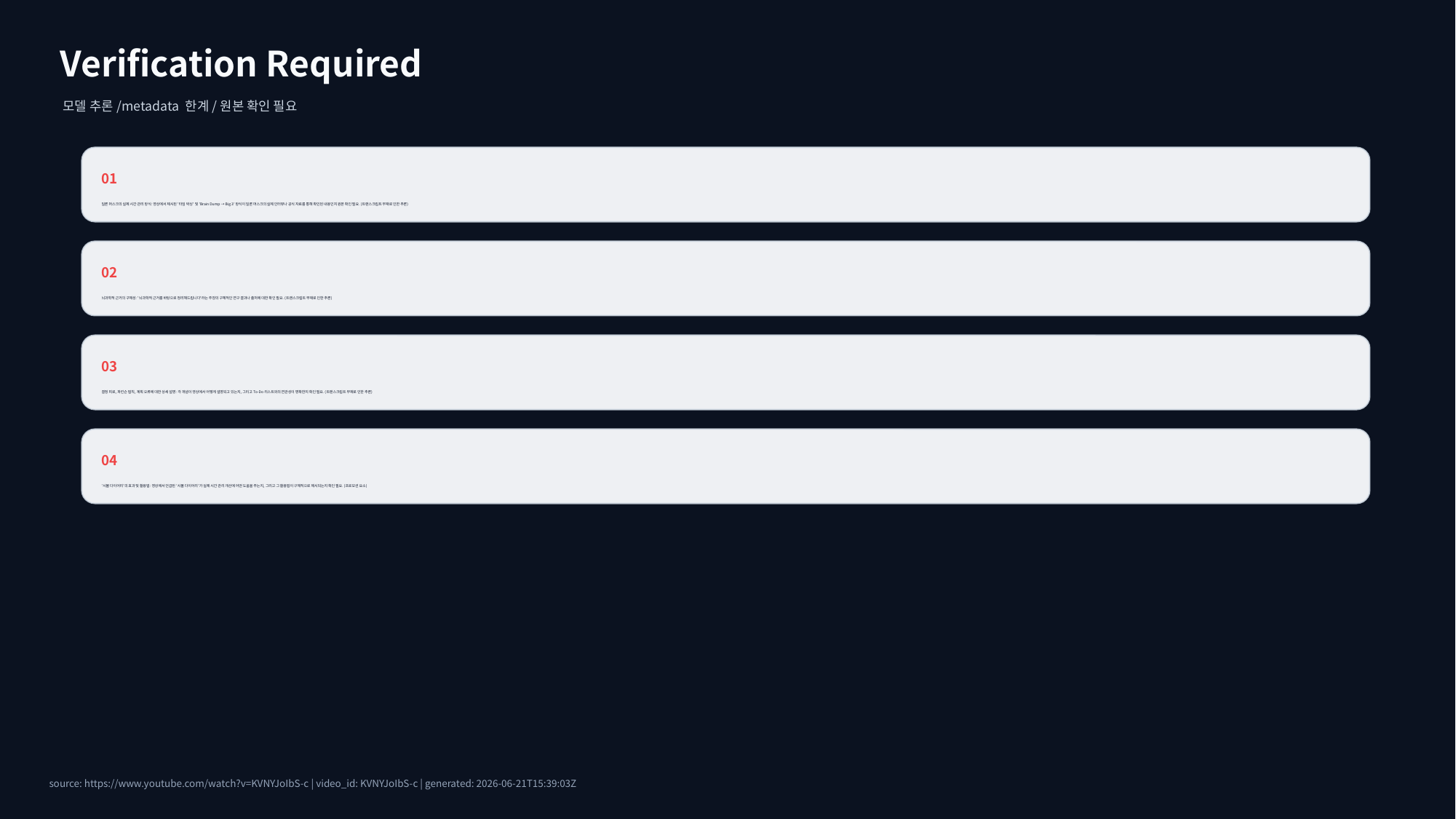

Verification Required
모델 추론/metadata 한계/원본 확인 필요

01
일론 머스크의 실제 시간 관리 방식: 영상에서 제시된 '타임 박싱' 및 'Brain Dump → Big 3' 방식이 일론 머스크의 실제 인터뷰나 공식 자료를 통해 확인된 내용인지 원본 확인 필요. (트랜스크립트 부재로 인한 추론)

02
뇌과학적 근거의 구체성: '뇌과학적 근거를 바탕으로 정리해드립니다'라는 주장의 구체적인 연구 결과나 출처에 대한 확인 필요. (트랜스크립트 부재로 인한 추론)

03
결정 피로, 파킨슨 법칙, 계획 오류에 대한 상세 설명: 각 개념이 영상에서 어떻게 설명되고 있는지, 그리고 To-Do 리스트와의 연관성이 명확한지 확인 필요. (트랜스크립트 부재로 인한 추론)

04
'시몰 다이어리'의 효과 및 활용법: 영상에서 언급된 '시몰 다이어리'가 실제 시간 관리 개선에 어떤 도움을 주는지, 그리고 그 활용법이 구체적으로 제시되는지 확인 필요. (프로모션 요소)
source: https://www.youtube.com/watch?v=KVNYJoIbS-c | video_id: KVNYJoIbS-c | generated: 2026-06-21T15:39:03Z